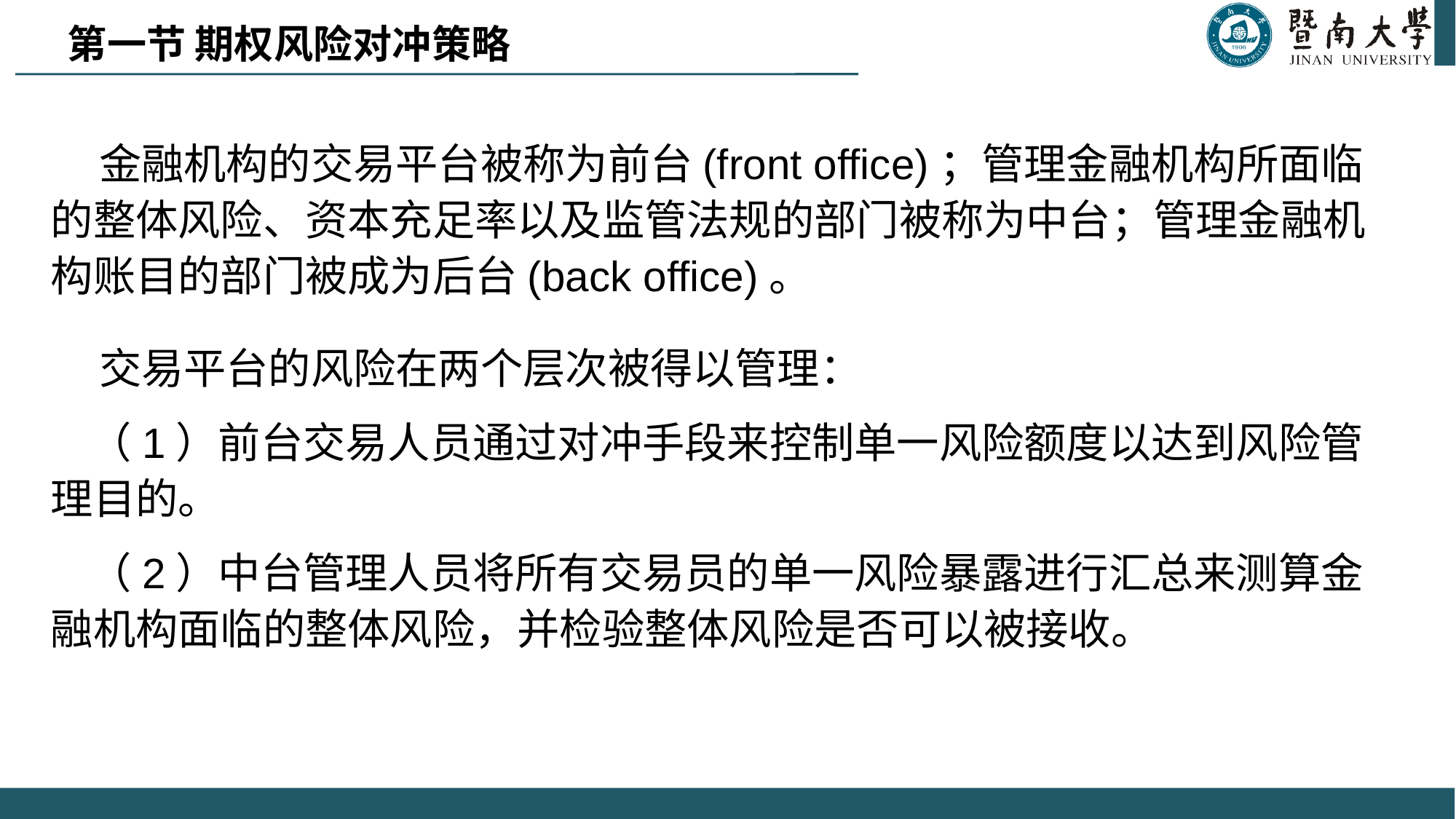

第一节 期权风险对冲策略
    金融机构的交易平台被称为前台(front office)；管理金融机构所面临的整体风险、资本充足率以及监管法规的部门被称为中台；管理金融机构账目的部门被成为后台(back office)。
    交易平台的风险在两个层次被得以管理：
   （1）前台交易人员通过对冲手段来控制单一风险额度以达到风险管理目的。
   （2）中台管理人员将所有交易员的单一风险暴露进行汇总来测算金融机构面临的整体风险，并检验整体风险是否可以被接收。